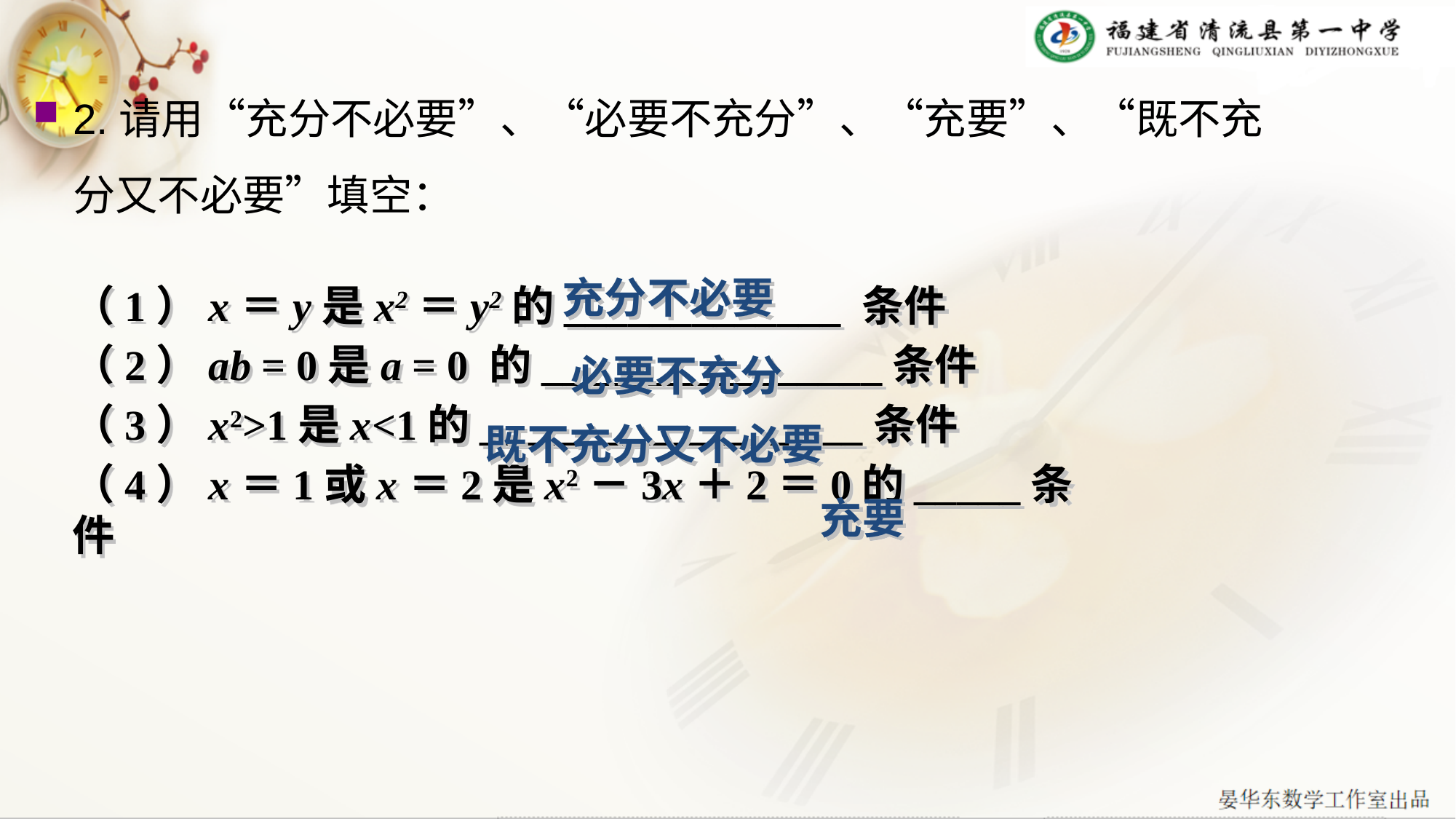

2.请用“充分不必要”、“必要不充分”、“充要”、“既不充分又不必要”填空：

充分不必要
（1）x＝y是x2＝y2的_____________ 条件
（2）ab = 0是a = 0 的________________条件
（3）x2>1是x<1的__________________条件
（4）x＝1或x＝2是x2－3x＋2＝0的_____条件
必要不充分
既不充分又不必要
充要